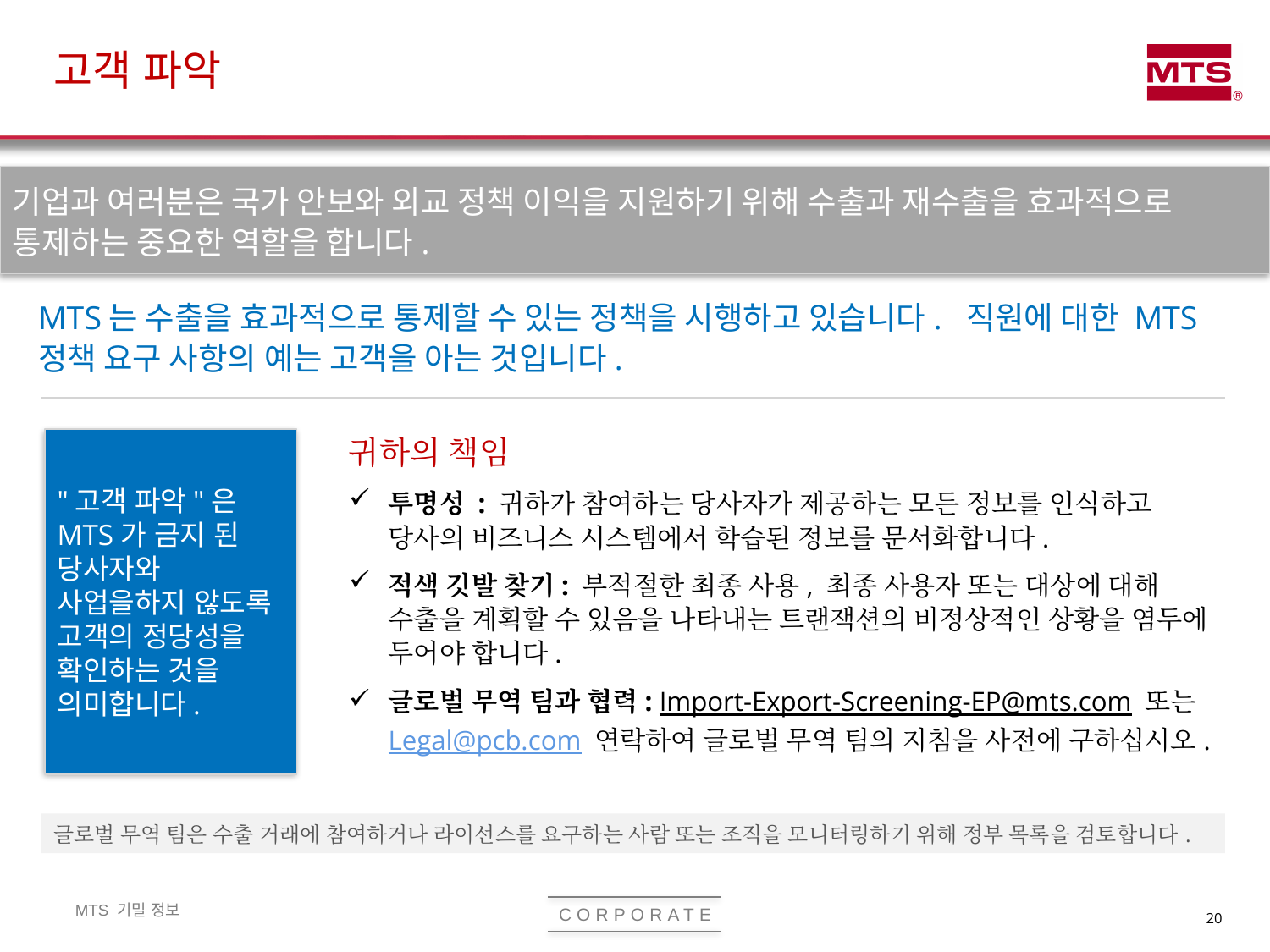

# 고객 파악
기업과 여러분은 국가 안보와 외교 정책 이익을 지원하기 위해 수출과 재수출을 효과적으로 통제하는 중요한 역할을 합니다.
MTS는 수출을 효과적으로 통제할 수 있는 정책을 시행하고 있습니다.  직원에 대한 MTS 정책 요구 사항의 예는 고객을 아는 것입니다.
귀하의 책임
투명성 : 귀하가 참여하는 당사자가 제공하는 모든 정보를 인식하고 당사의 비즈니스 시스템에서 학습된 정보를 문서화합니다.
적색 깃발 찾기: 부적절한 최종 사용, 최종 사용자 또는 대상에 대해 수출을 계획할 수 있음을 나타내는 트랜잭션의 비정상적인 상황을 염두에 두어야 합니다.
글로벌 무역 팀과 협력: Import-Export-Screening-EP@mts.com 또는 Legal@pcb.com 연락하여 글로벌 무역 팀의 지침을 사전에 구하십시오.

"고객 파악"은 MTS가 금지 된 당사자와 사업을하지 않도록 고객의 정당성을 확인하는 것을 의미합니다.
글로벌 무역 팀은 수출 거래에 참여하거나 라이선스를 요구하는 사람 또는 조직을 모니터링하기 위해 정부 목록을 검토합니다.
20